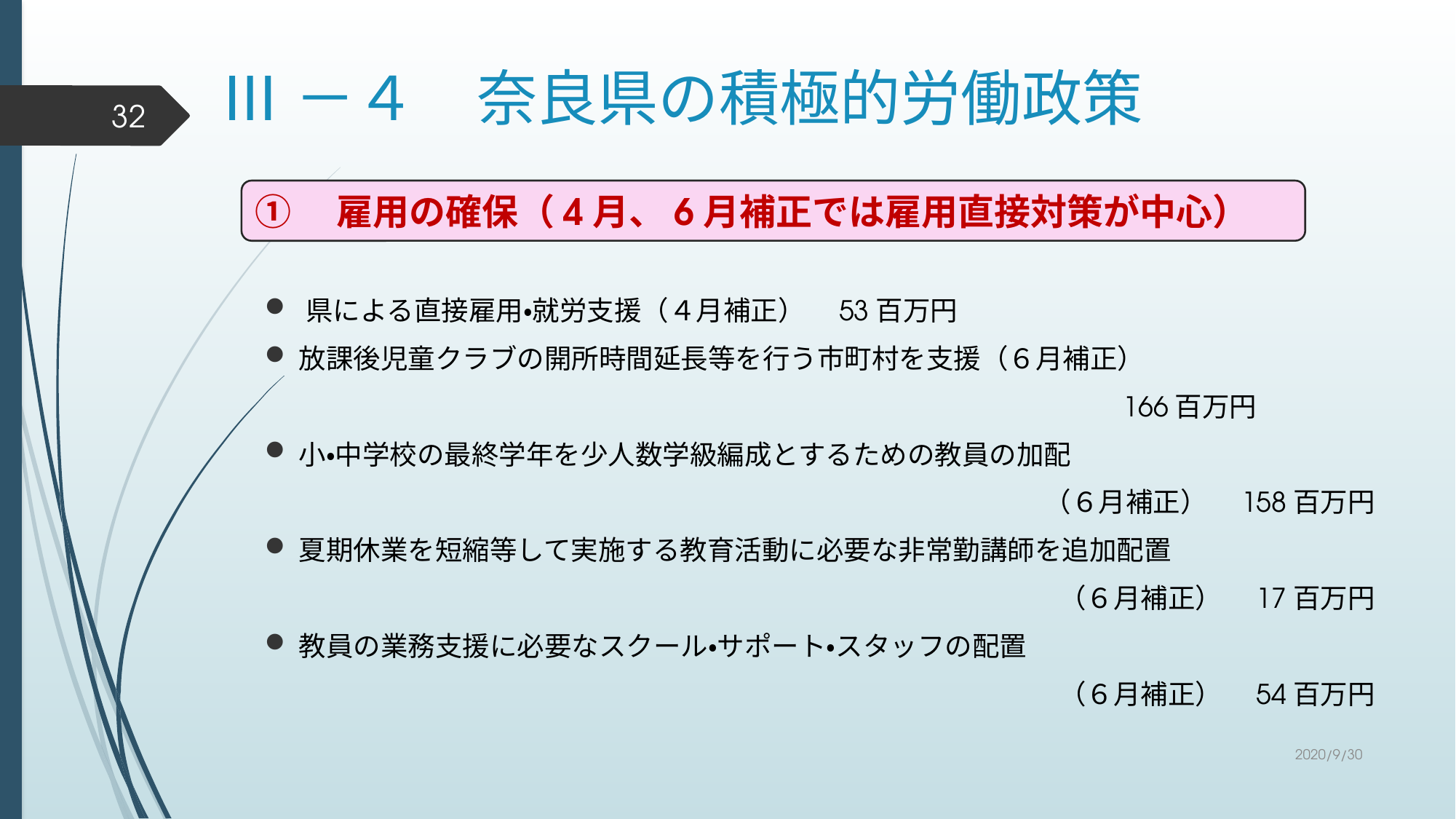

Ⅲ－４　奈良県の積極的労働政策
32
①　雇用の確保（4月、6月補正では雇用直接対策が中心）
県による直接雇用・就労支援（４月補正）　53百万円
放課後児童クラブの開所時間延長等を行う市町村を支援（６月補正）
　 　　　　　　　　　　　　　　　　　　　　　　　　　　　　　　166百万円
小・中学校の最終学年を少人数学級編成とするための教員の加配
（６月補正）　158百万円
夏期休業を短縮等して実施する教育活動に必要な非常勤講師を追加配置
（６月補正）　17百万円
教員の業務支援に必要なスクール・サポート・スタッフの配置
（６月補正）　54百万円

2020/9/30